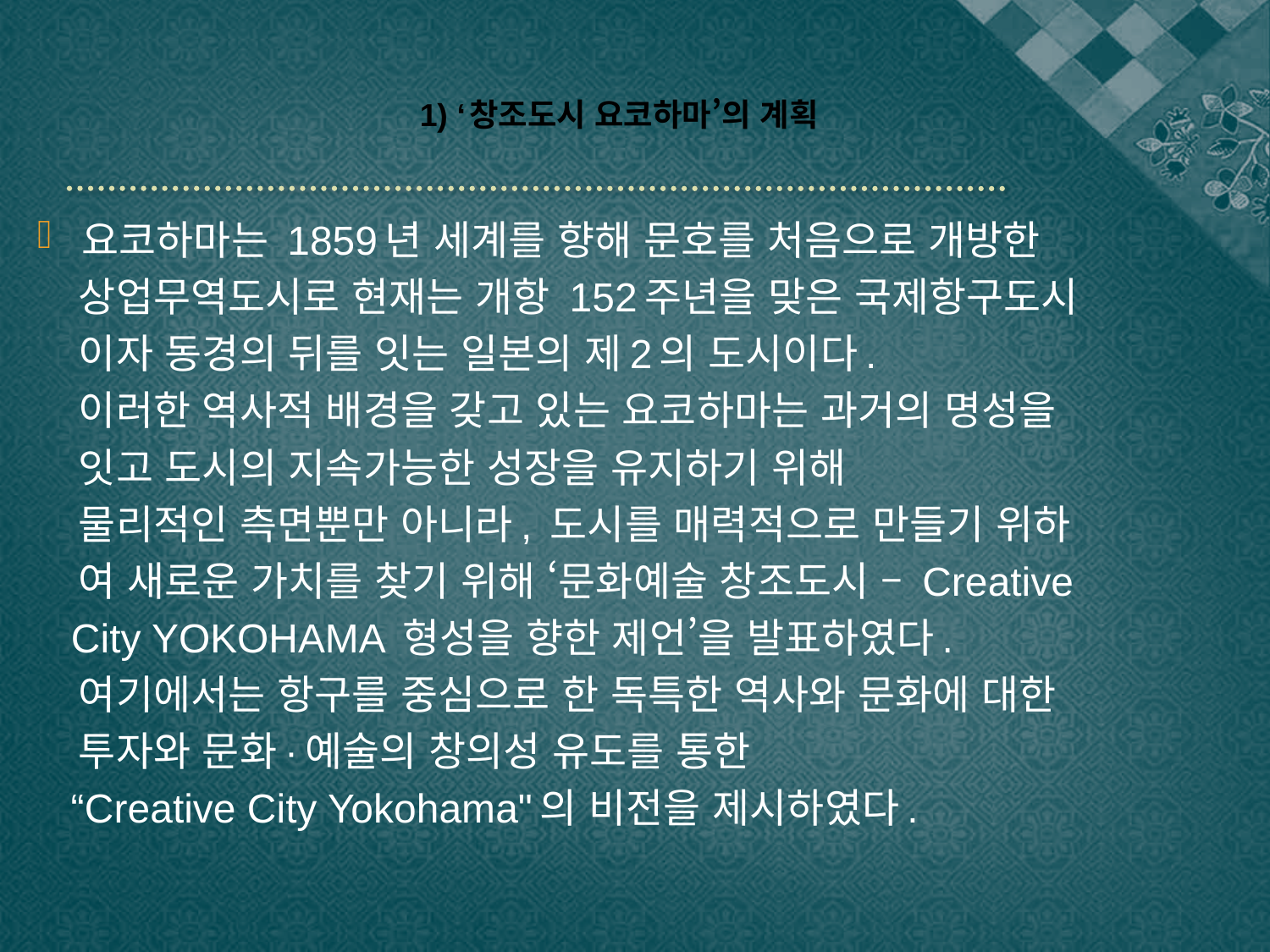

# 1) ‘창조도시 요코하마’의 계획
요코하마는 1859년 세계를 향해 문호를 처음으로 개방한
   상업무역도시로 현재는 개항 152주년을 맞은 국제항구도시
   이자 동경의 뒤를 잇는 일본의 제2의 도시이다.
   이러한 역사적 배경을 갖고 있는 요코하마는 과거의 명성을
   잇고 도시의 지속가능한 성장을 유지하기 위해
   물리적인 측면뿐만 아니라, 도시를 매력적으로 만들기 위하
   여 새로운 가치를 찾기 위해 ‘문화예술 창조도시 – Creative
   City YOKOHAMA 형성을 향한 제언’을 발표하였다.
   여기에서는 항구를 중심으로 한 독특한 역사와 문화에 대한
   투자와 문화·예술의 창의성 유도를 통한
   “Creative City Yokohama"의 비전을 제시하였다.